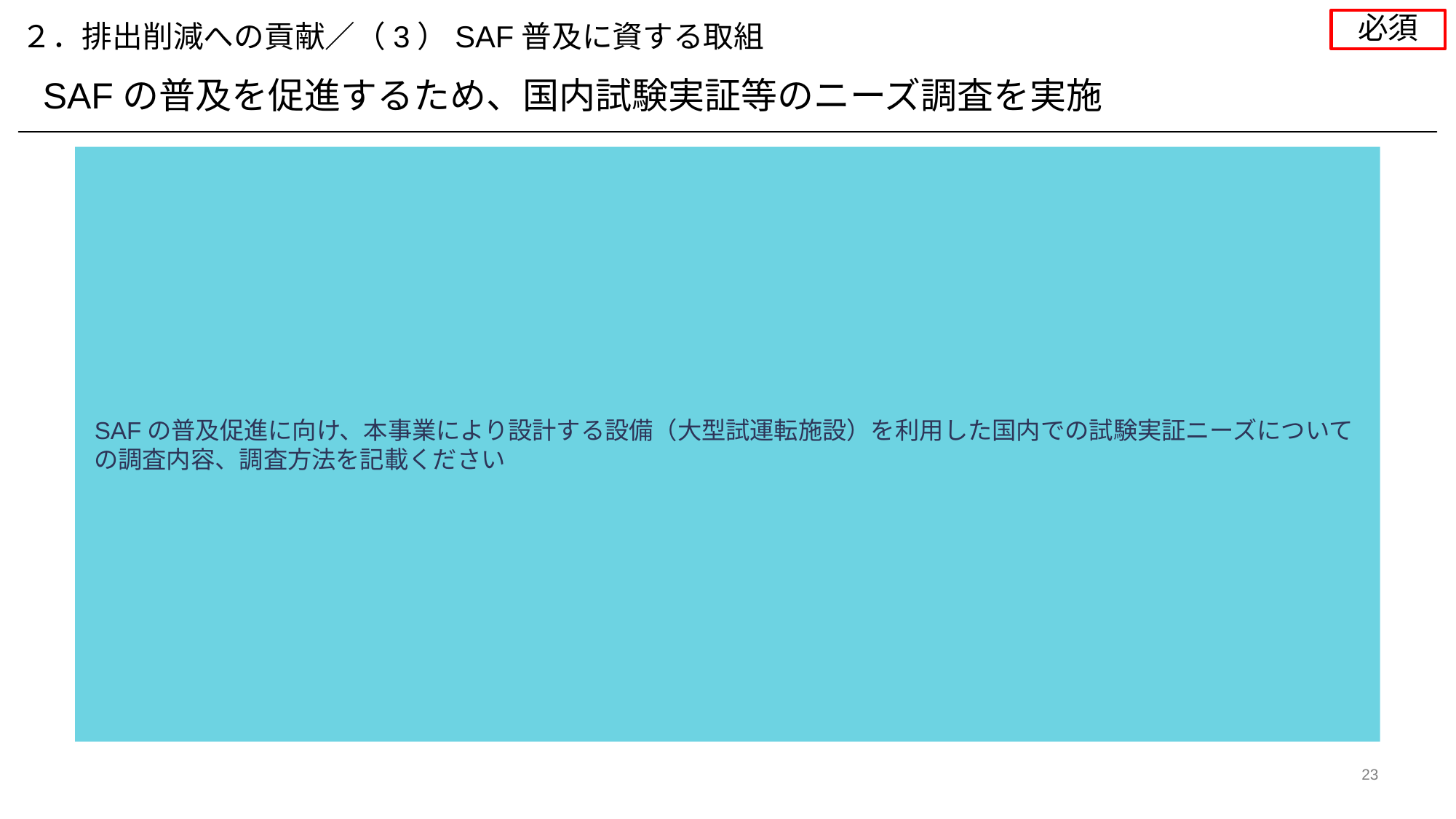

必須
２．排出削減への貢献／（3）SAF普及に資する取組
SAFの普及を促進するため、国内試験実証等のニーズ調査を実施
SAFの普及促進に向け、本事業により設計する設備（大型試運転施設）を利用した国内での試験実証ニーズについての調査内容、調査方法を記載ください